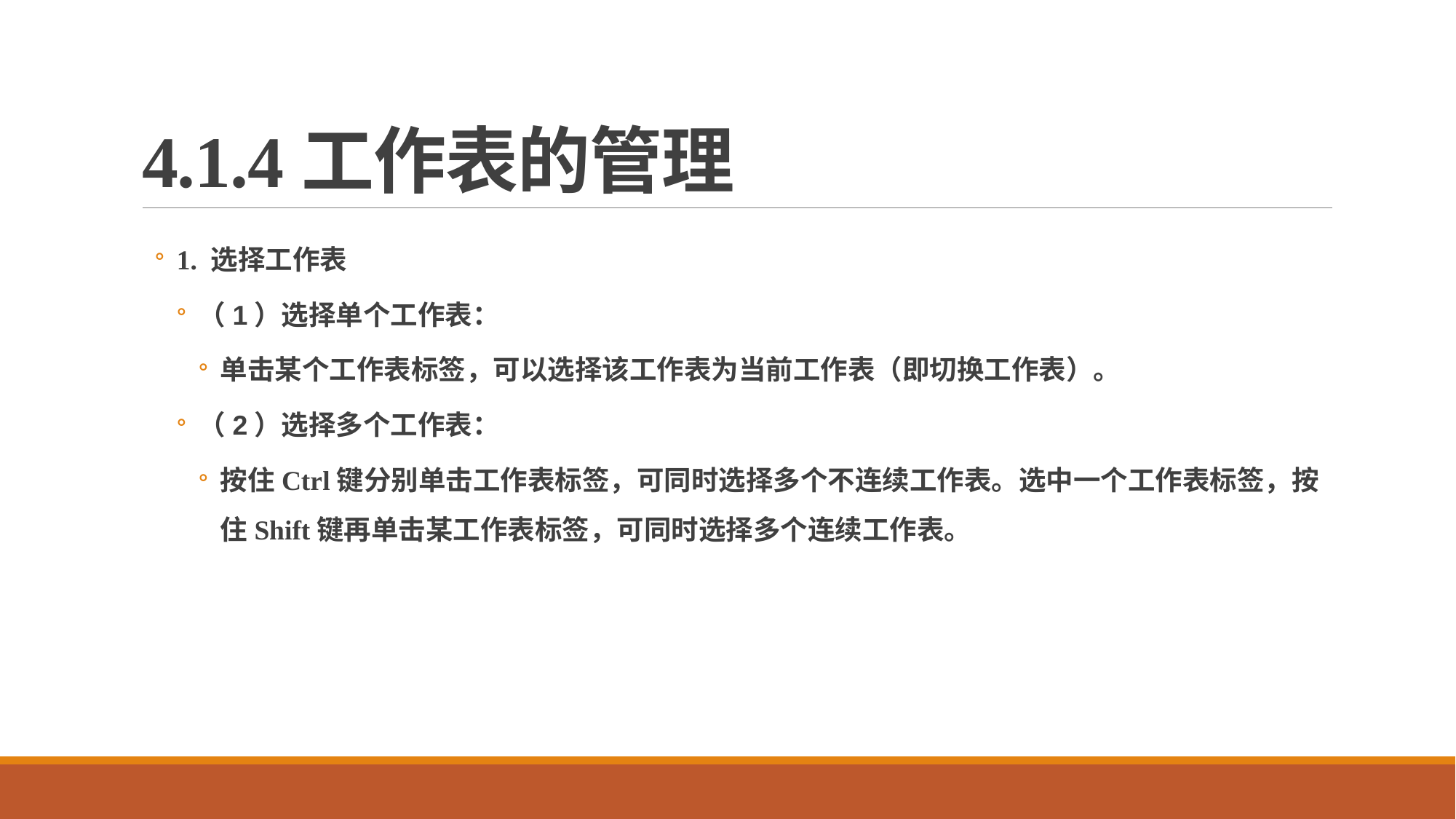

# 4.1.4工作表的管理
1. 选择工作表
（1）选择单个工作表：
单击某个工作表标签，可以选择该工作表为当前工作表（即切换工作表）。
（2）选择多个工作表：
按住Ctrl键分别单击工作表标签，可同时选择多个不连续工作表。选中一个工作表标签，按住Shift键再单击某工作表标签，可同时选择多个连续工作表。